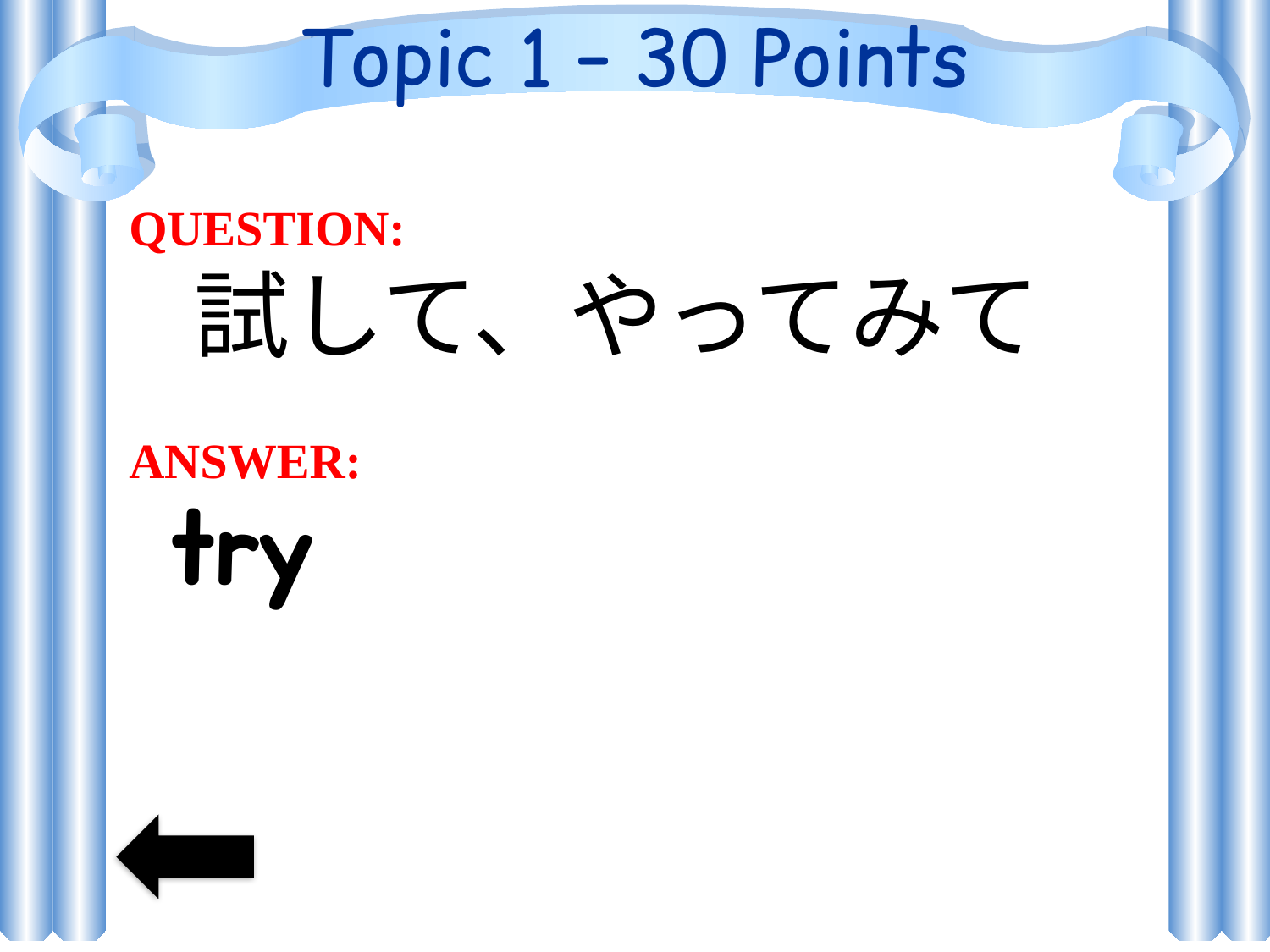

# Topic 1 – 30 Points
QUESTION:
  試して、やってみて

ANSWER:
 try